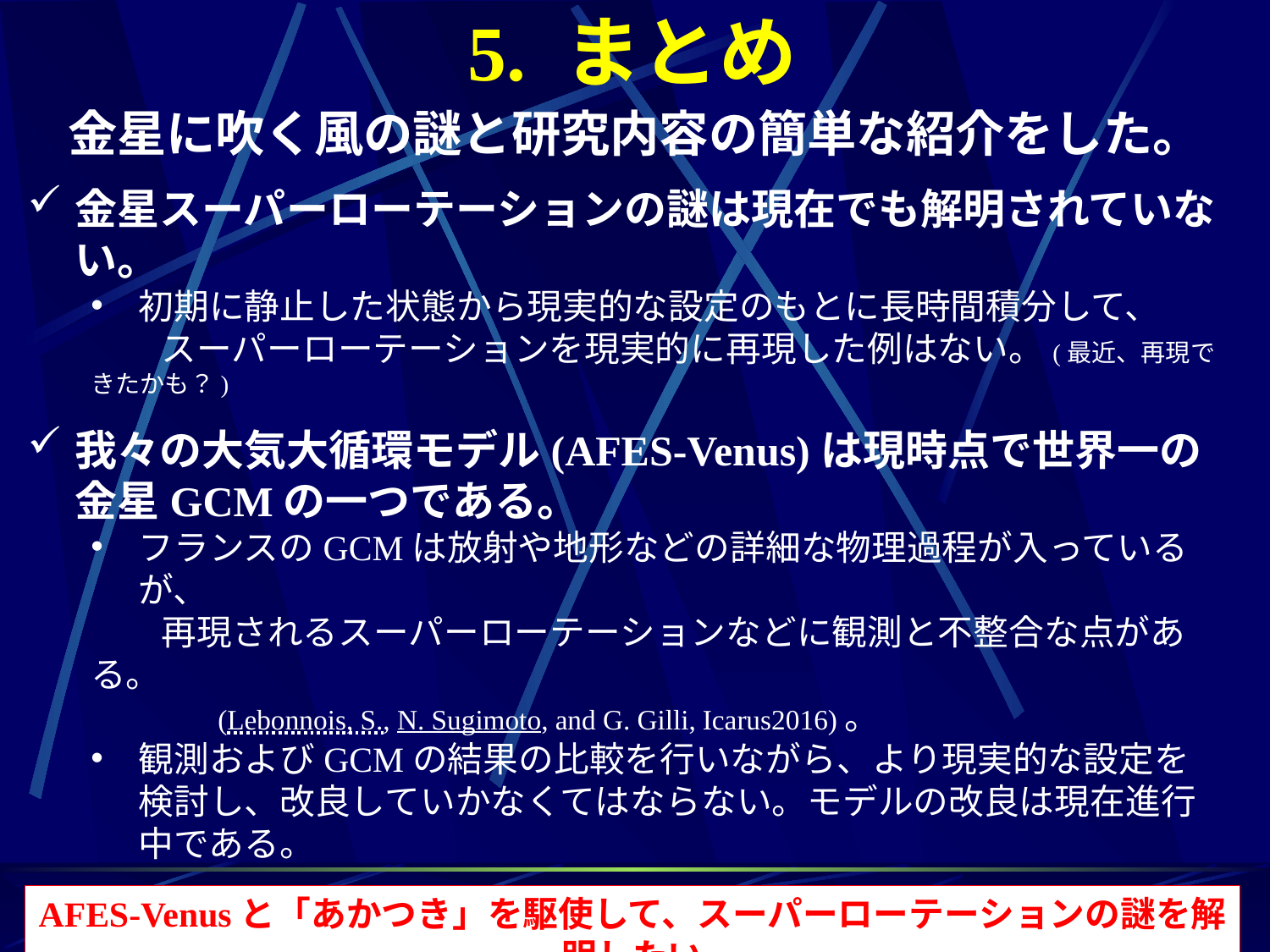

# 5. まとめ

金星に吹く風の謎と研究内容の簡単な紹介をした。
金星スーパーローテーションの謎は現在でも解明されていない。
初期に静止した状態から現実的な設定のもとに長時間積分して、
　　スーパーローテーションを現実的に再現した例はない。(最近、再現できたかも？)

我々の大気大循環モデル(AFES-Venus)は現時点で世界一の金星GCMの一つである。
フランスのGCMは放射や地形などの詳細な物理過程が入っているが、
　　再現されるスーパーローテーションなどに観測と不整合な点がある。
	(Lebonnois, S., N. Sugimoto, and G. Gilli, Icarus2016)。
観測およびGCMの結果の比較を行いながら、より現実的な設定を検討し、改良していかなくてはならない。モデルの改良は現在進行中である。

我々のデータ同化システム(VALEDAS)は現時点で世界唯一の金星大気データ同化システムである。
あかつきの観測データ同化(再解析プロダクトの作成)、EFSOを使った観測インパクトの推定、モデルの改良による他の観測量の同化など。

AFES-Venusと「あかつき」を駆使して、スーパーローテーションの謎を解明したい